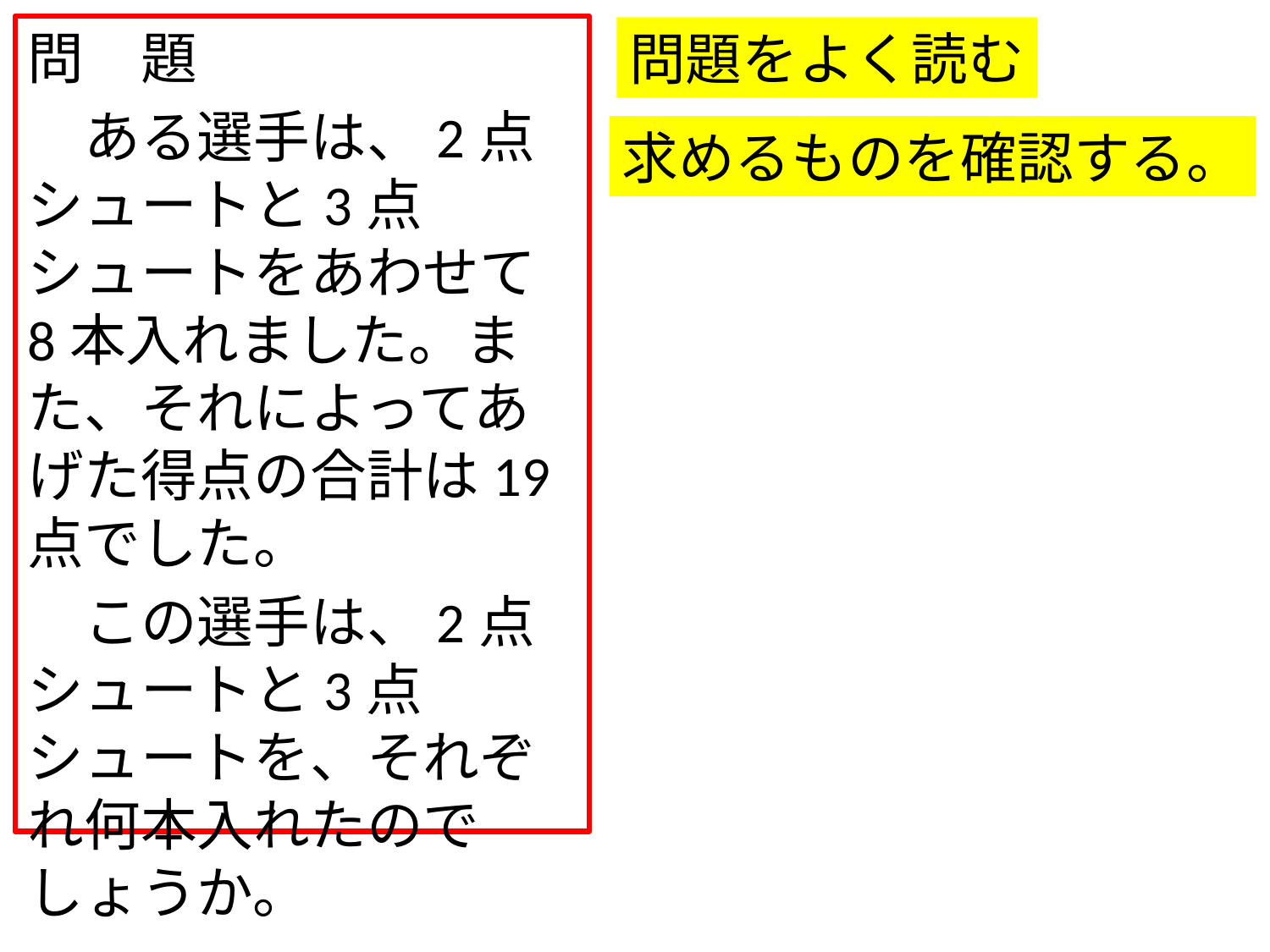

問　題
　ある選手は、2点シュートと3点シュートをあわせて8本入れました。また、それによってあげた得点の合計は19点でした。
　この選手は、2点シュートと3点シュートを、それぞれ何本入れたのでしょうか。
問題をよく読む
求めるものを確認する。